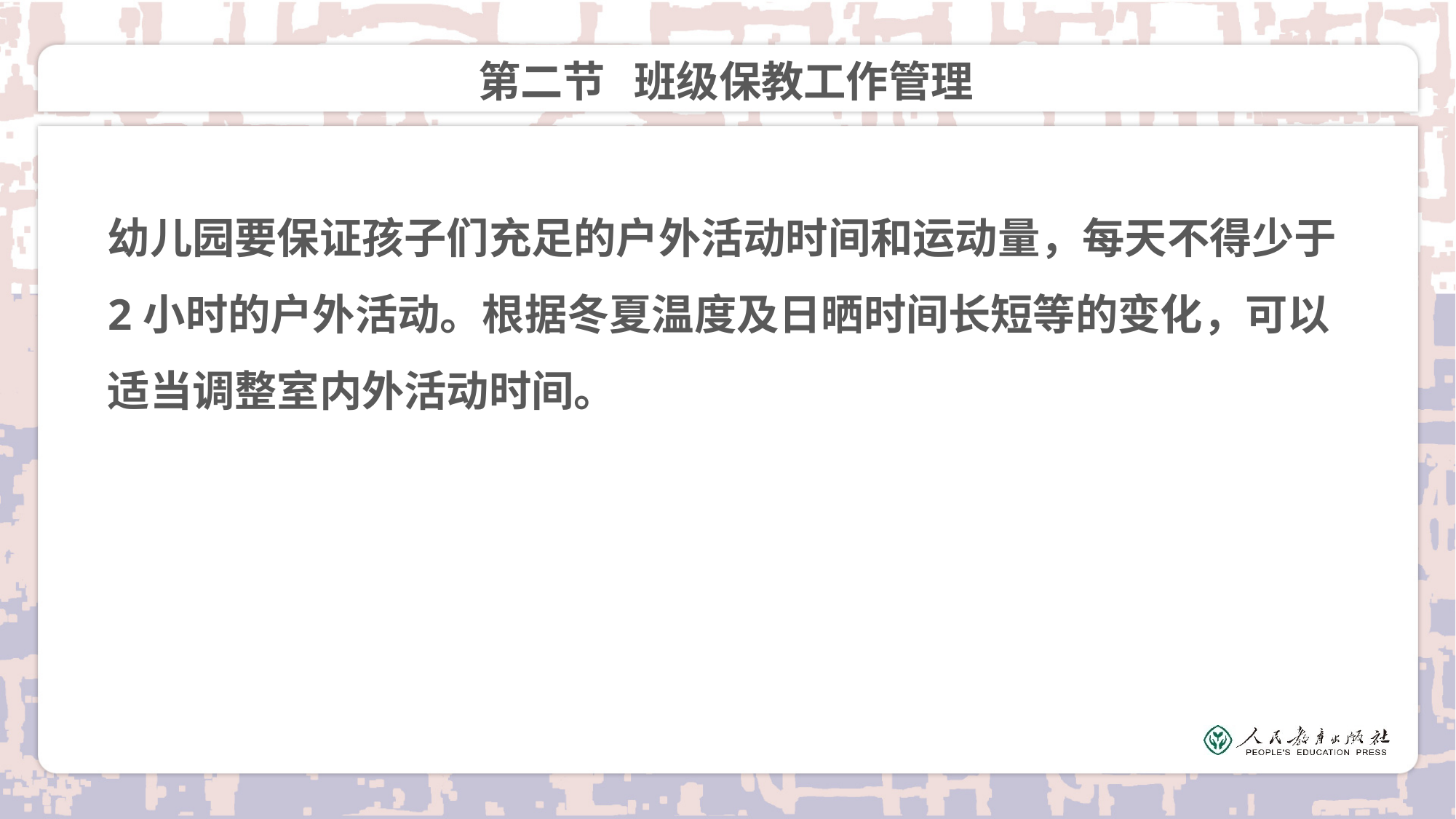

# 第二节   班级保教工作管理
幼儿园要保证孩子们充足的户外活动时间和运动量，每天不得少于2小时的户外活动。根据冬夏温度及日晒时间长短等的变化，可以适当调整室内外活动时间。